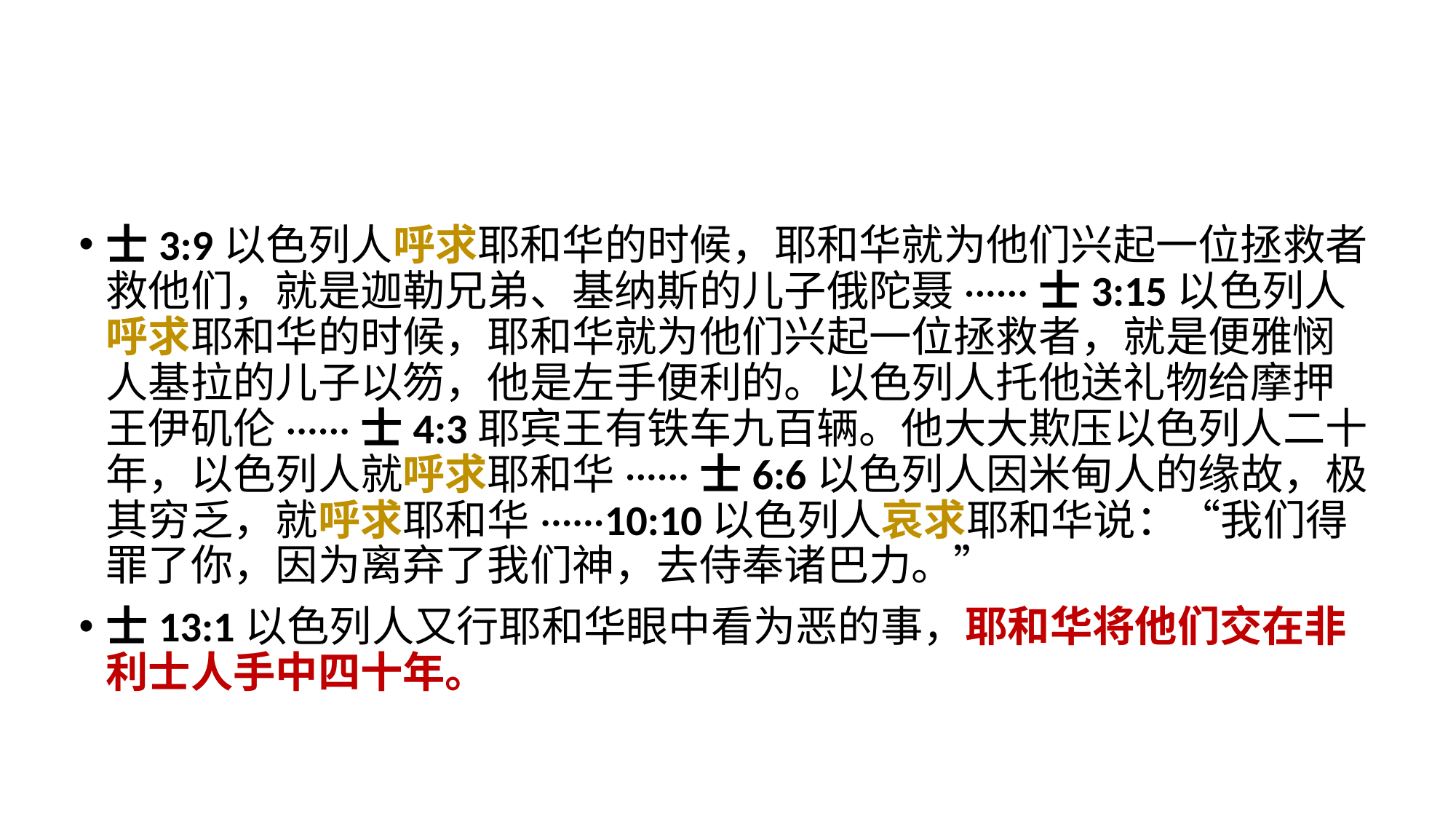

士3:9以色列人呼求耶和华的时候，耶和华就为他们兴起一位拯救者救他们，就是迦勒兄弟、基纳斯的儿子俄陀聂······士3:15以色列人呼求耶和华的时候，耶和华就为他们兴起一位拯救者，就是便雅悯人基拉的儿子以笏，他是左手便利的。以色列人托他送礼物给摩押王伊矶伦······士4:3耶宾王有铁车九百辆。他大大欺压以色列人二十年，以色列人就呼求耶和华······士6:6以色列人因米甸人的缘故，极其穷乏，就呼求耶和华······10:10以色列人哀求耶和华说：“我们得罪了你，因为离弃了我们神，去侍奉诸巴力。”
士13:1以色列人又行耶和华眼中看为恶的事，耶和华将他们交在非利士人手中四十年。